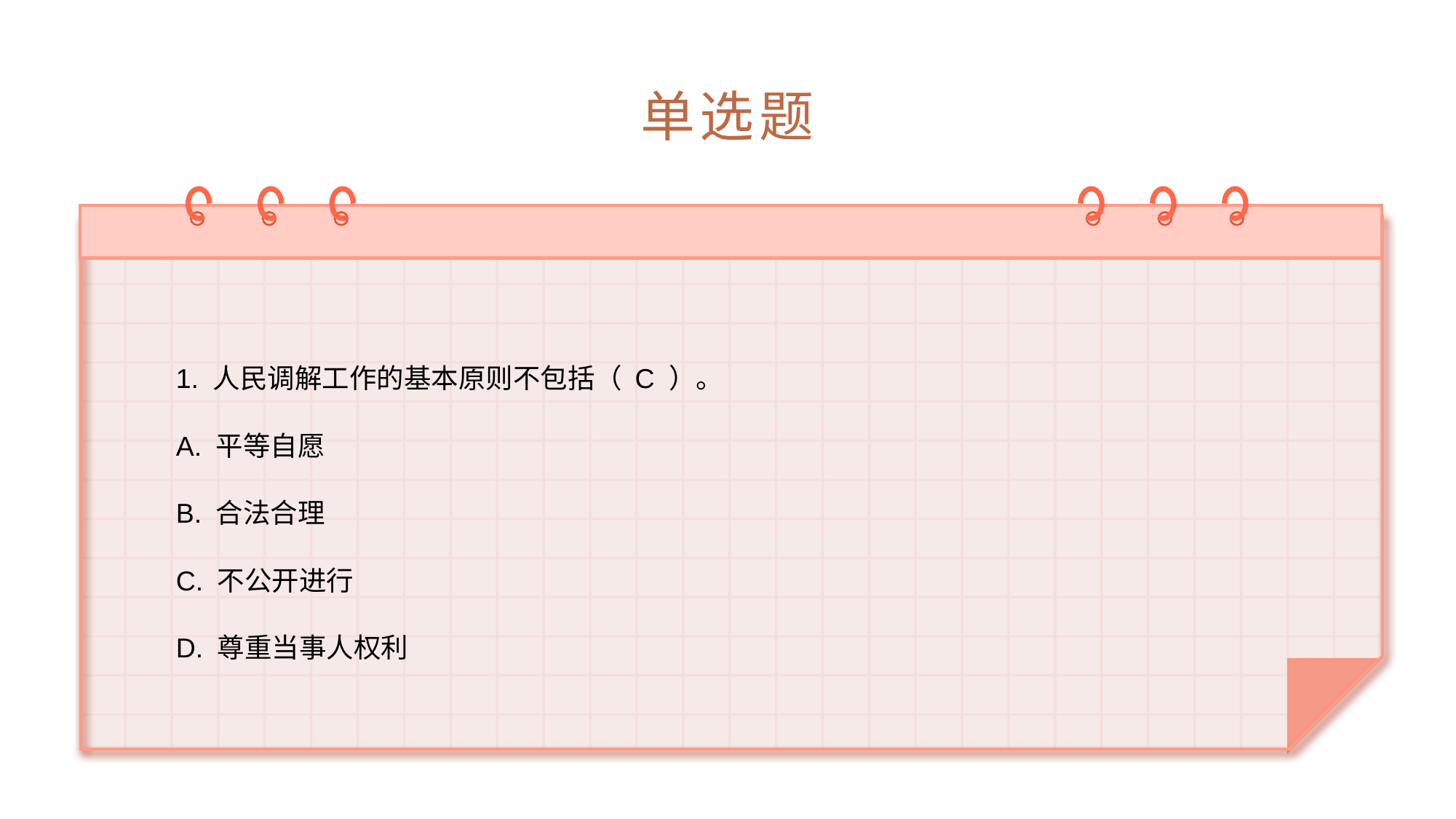

# 单选题

1. 人民调解工作的基本原则不包括（ C ）。
A. 平等自愿
B. 合法合理
C. 不公开进行
D. 尊重当事人权利